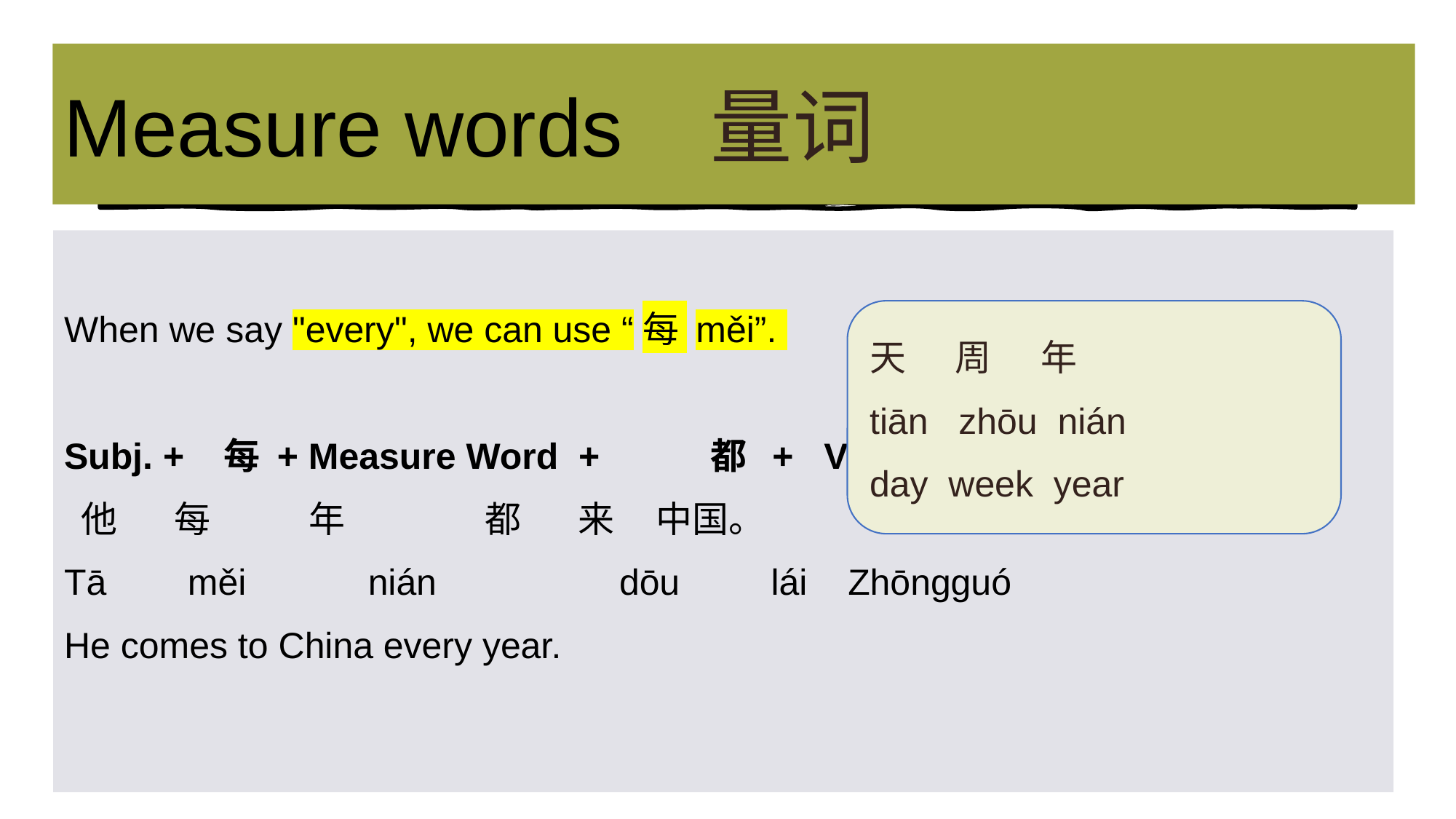

# Measure words   量词

When we say "every", we can use “每 měi”.

Subj. +   每 + Measure Word  +          都  +   Verb +      Obj.
 他       每            年                 都       来     中国。
Tā        měi            nián                  dōu         lái    Zhōngguó
He comes to China every year.
天      周      年
tiān   zhōu  nián
day  week  year